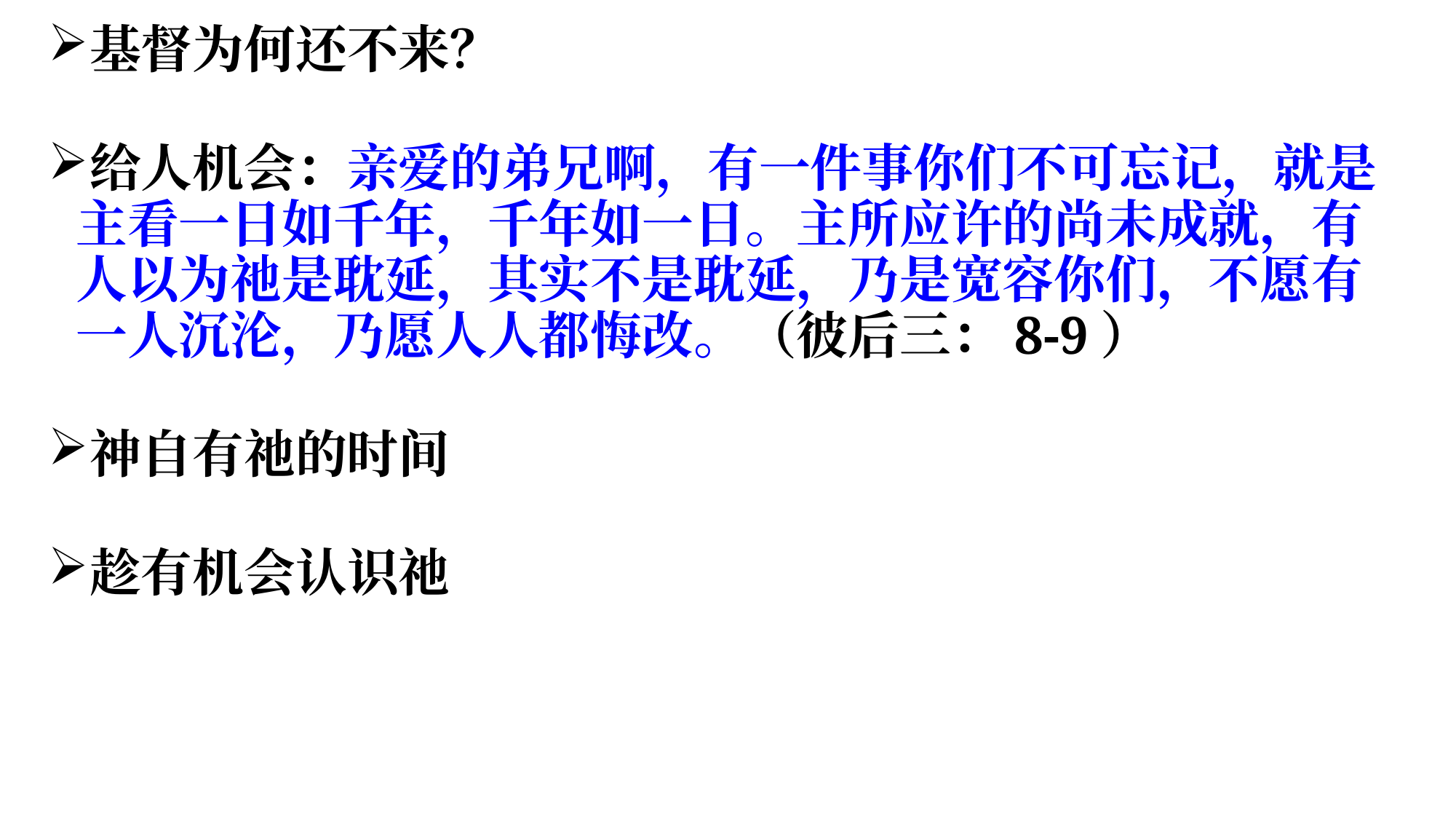

基督为何还不来？

给人机会：亲爱的弟兄啊，有一件事你们不可忘记，就是主看一日如千年，千年如一日。主所应许的尚未成就，有人以为祂是耽延，其实不是耽延，乃是宽容你们，不愿有一人沉沦，乃愿人人都悔改。（彼后三：8-9）

神自有祂的时间

趁有机会认识祂